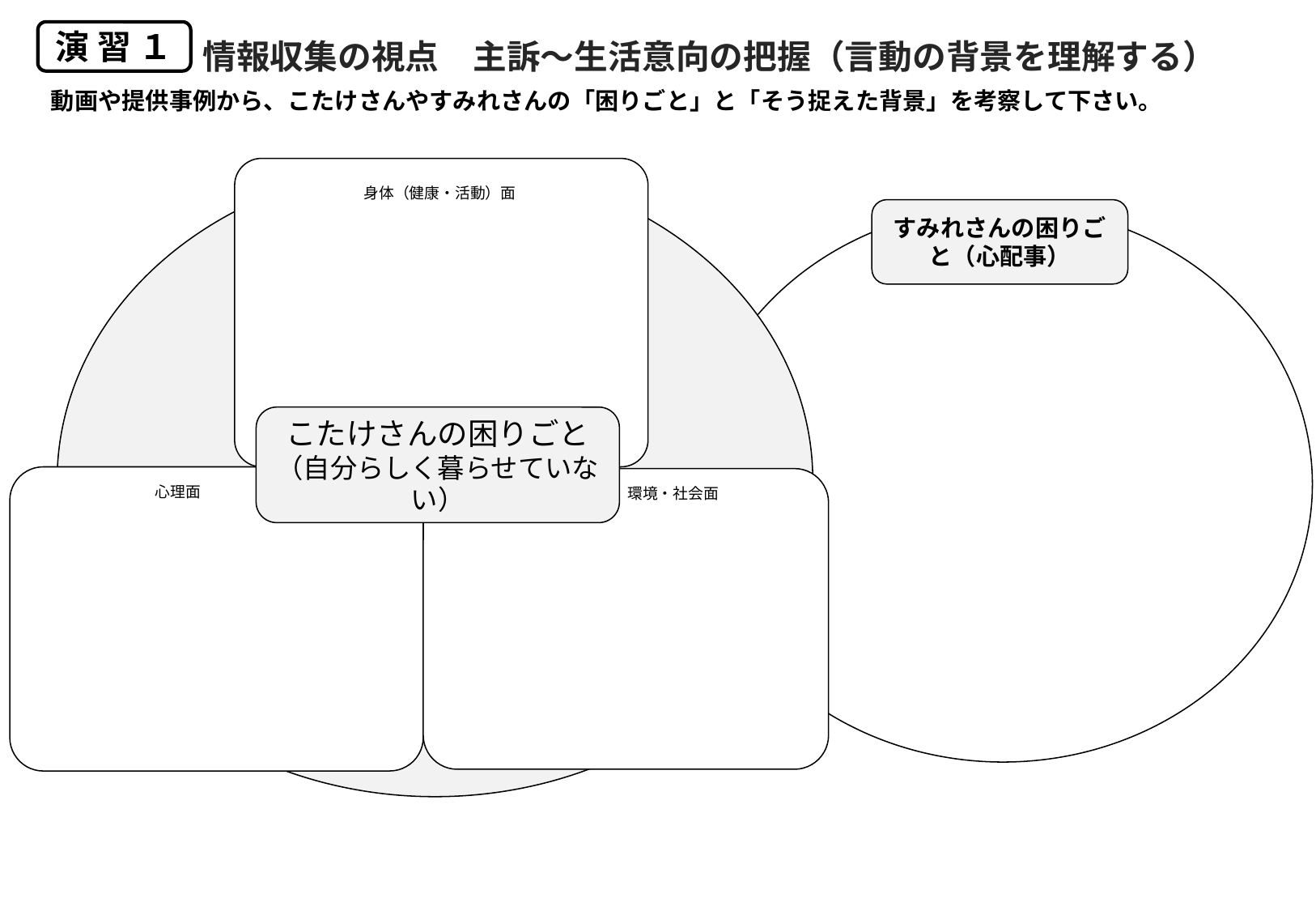

情報収集の視点　主訴～生活意向の把握（言動の背景を理解する）
演 習 １
動画や提供事例から、こたけさんやすみれさんの「困りごと」と「そう捉えた背景」を考察して下さい。

身体（健康・活動）面
すみれさんの困りごと（心配事）

こたけさんの困りごと
（自分らしく暮らせていない）

心理面
環境・社会面